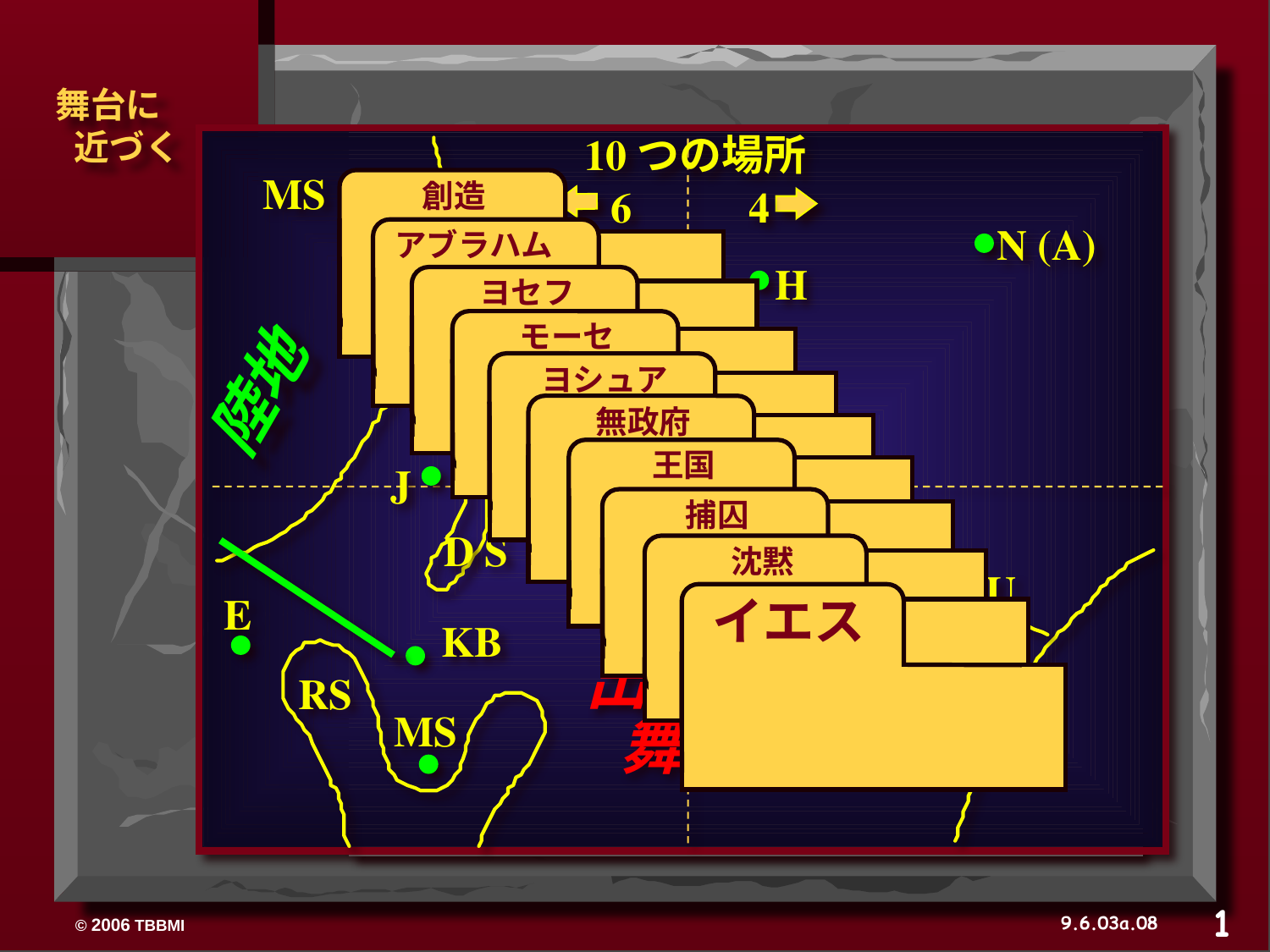

舞台に
　近づく
  10つの場所

MS

   創造

アブラハム

   ヨセフ

   モーセ

   ヨシュア

   無政府

   王国

   捕囚

  沈黙

イエス

6           4

N (A)

H

陸地

SG
C

MN
B

J

“聖書の
出来事の
舞台!”

D S

U

E
KB

RS
MS
PG

1
08